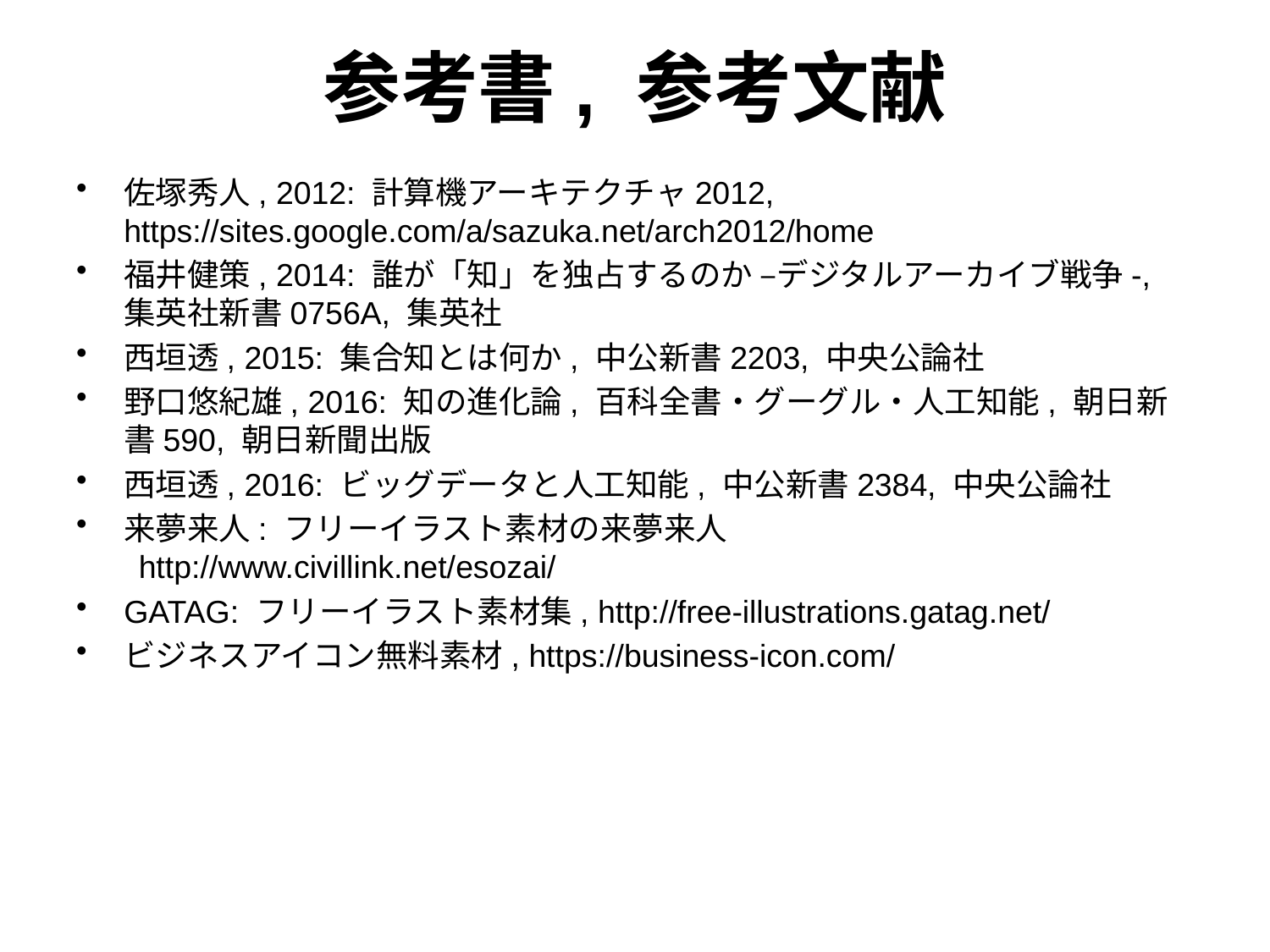

# 参考書, 参考文献
佐塚秀人, 2012: 計算機アーキテクチャ2012, https://sites.google.com/a/sazuka.net/arch2012/home
福井健策, 2014: 誰が「知」を独占するのか –デジタルアーカイブ戦争-, 集英社新書0756A, 集英社
西垣透, 2015: 集合知とは何か, 中公新書2203, 中央公論社
野口悠紀雄, 2016: 知の進化論, 百科全書・グーグル・人工知能, 朝日新書590, 朝日新聞出版
西垣透, 2016: ビッグデータと人工知能, 中公新書2384, 中央公論社
来夢来人: フリーイラスト素材の来夢来人
 http://www.civillink.net/esozai/
GATAG: フリーイラスト素材集, http://free-illustrations.gatag.net/
ビジネスアイコン無料素材, https://business-icon.com/